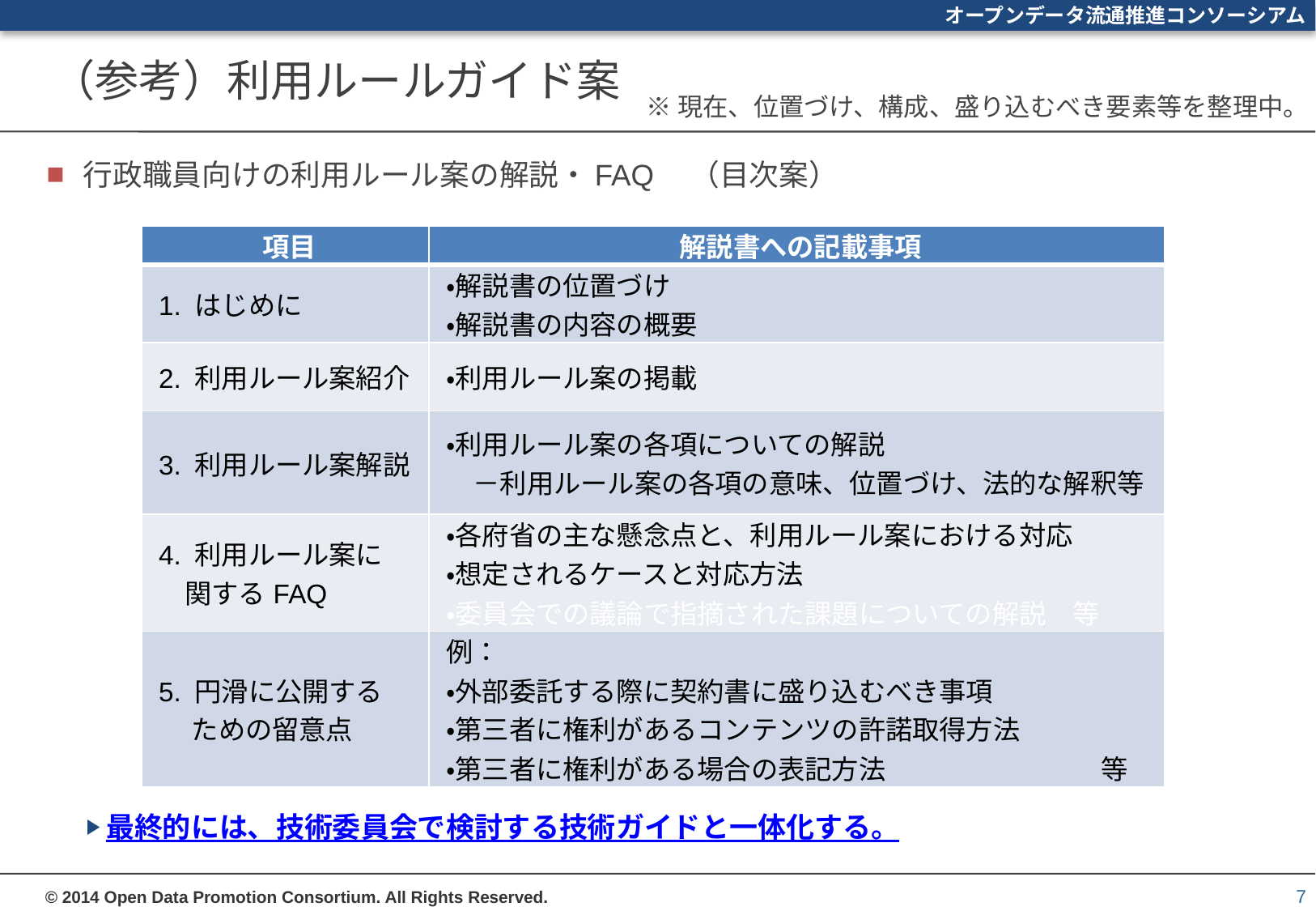

# （参考）利用ルールガイド案
※現在、位置づけ、構成、盛り込むべき要素等を整理中。
行政職員向けの利用ルール案の解説・FAQ　（目次案）

最終的には、技術委員会で検討する技術ガイドと一体化する。
| 項目 | 解説書への記載事項 |
| --- | --- |
| 1. はじめに | ・解説書の位置づけ ・解説書の内容の概要 |
| 2. 利用ルール案紹介 | ・利用ルール案の掲載 |
| 3. 利用ルール案解説 | ・利用ルール案の各項についての解説 　－利用ルール案の各項の意味、位置づけ、法的な解釈等 |
| 4. 利用ルール案に 関するFAQ | ・各府省の主な懸念点と、利用ルール案における対応 ・想定されるケースと対応方法 ・委員会での議論で指摘された課題についての解説　等 |
| 5. 円滑に公開する 　 ための留意点 | 例： ・外部委託する際に契約書に盛り込むべき事項 ・第三者に権利があるコンテンツの許諾取得方法 ・第三者に権利がある場合の表記方法　　　　　　　　等 |
7